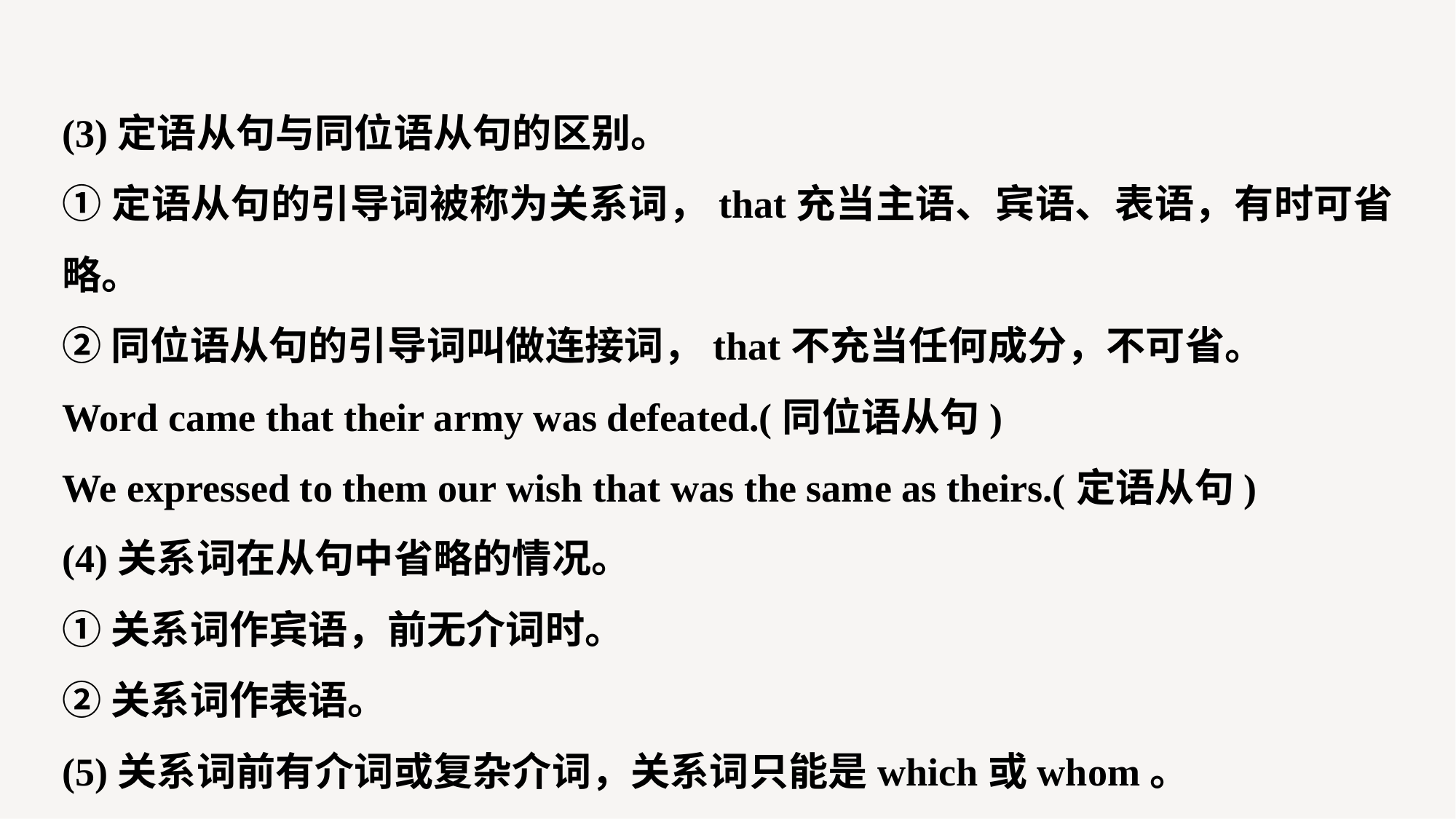

(3)定语从句与同位语从句的区别。
①定语从句的引导词被称为关系词，that充当主语、宾语、表语，有时可省略。
②同位语从句的引导词叫做连接词，that不充当任何成分，不可省。
Word came that their army was defeated.(同位语从句)
We expressed to them our wish that was the same as theirs.(定语从句)
(4)关系词在从句中省略的情况。
①关系词作宾语，前无介词时。
②关系词作表语。
(5)关系词前有介词或复杂介词，关系词只能是which或whom。